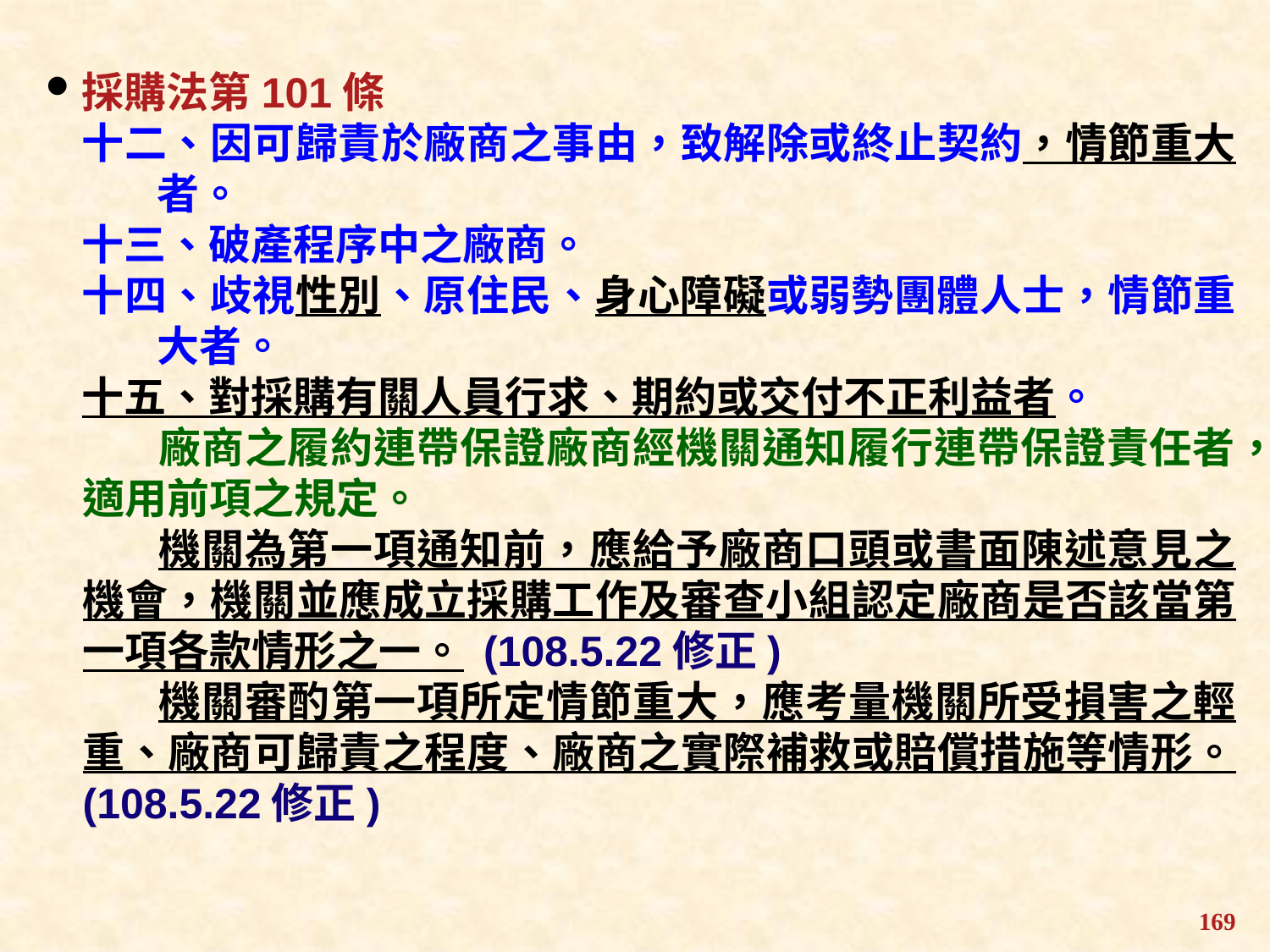

採購法第101條
十二、因可歸責於廠商之事由，致解除或終止契約，情節重大者。
十三、破產程序中之廠商。
十四、歧視性別、原住民、身心障礙或弱勢團體人士，情節重大者。
十五、對採購有關人員行求、期約或交付不正利益者。
廠商之履約連帶保證廠商經機關通知履行連帶保證責任者，適用前項之規定。
機關為第一項通知前，應給予廠商口頭或書面陳述意見之機會，機關並應成立採購工作及審查小組認定廠商是否該當第一項各款情形之一。 (108.5.22修正)
機關審酌第一項所定情節重大，應考量機關所受損害之輕重、廠商可歸責之程度、廠商之實際補救或賠償措施等情形。 (108.5.22修正)

169